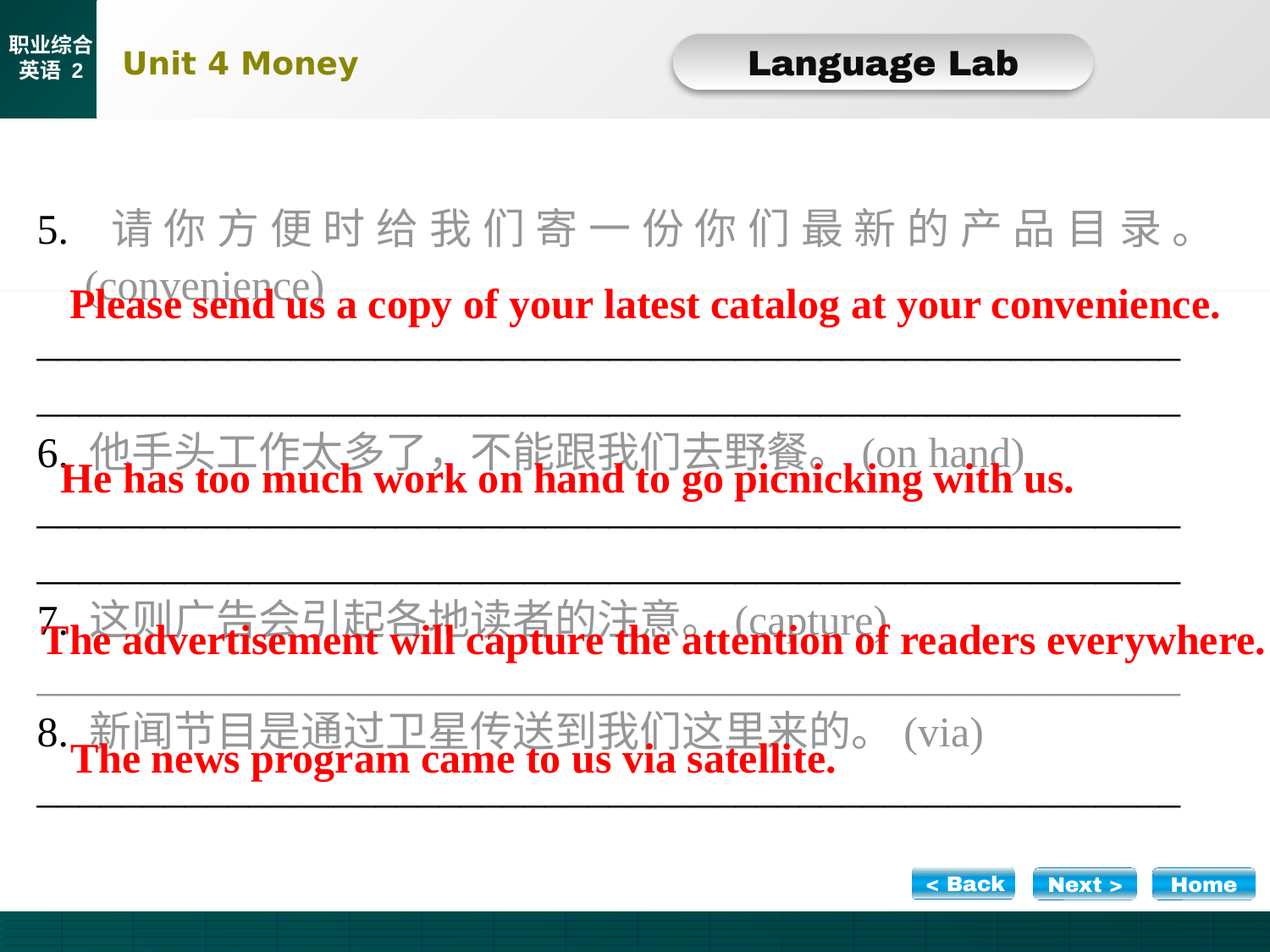

Language Lab
LL-Task 5-2
5. 请你方便时给我们寄一份你们最新的产品目录。(convenience)
______________________________________________________
______________________________________________________
6. 他手头工作太多了，不能跟我们去野餐。(on hand)
______________________________________________________
______________________________________________________
7. 这则广告会引起各地读者的注意。(capture)
______________________________________________________
8. 新闻节目是通过卫星传送到我们这里来的。(via)
______________________________________________________
Please send us a copy of your latest catalog at your convenience.

He has too much work on hand to go picnicking with us.
The advertisement will capture the attention of readers everywhere.
The news program came to us via satellite.
< Back

Next >

Home